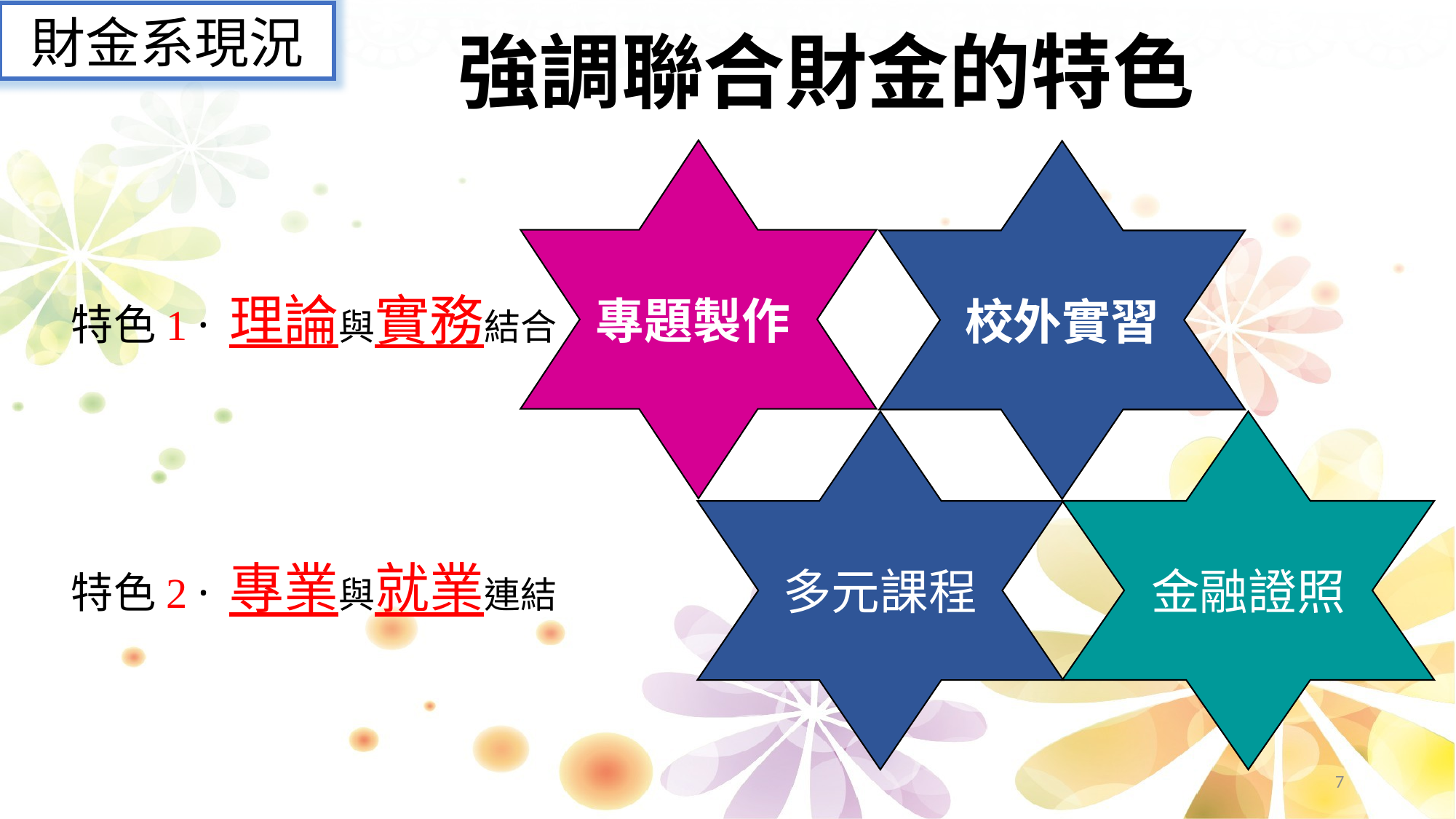

財金系現況
強調聯合財金的特色
專題製作
校外實習
特色1 ․ 理論與實務結合
金融證照
多元課程
特色2 ․ 專業與就業連結
7